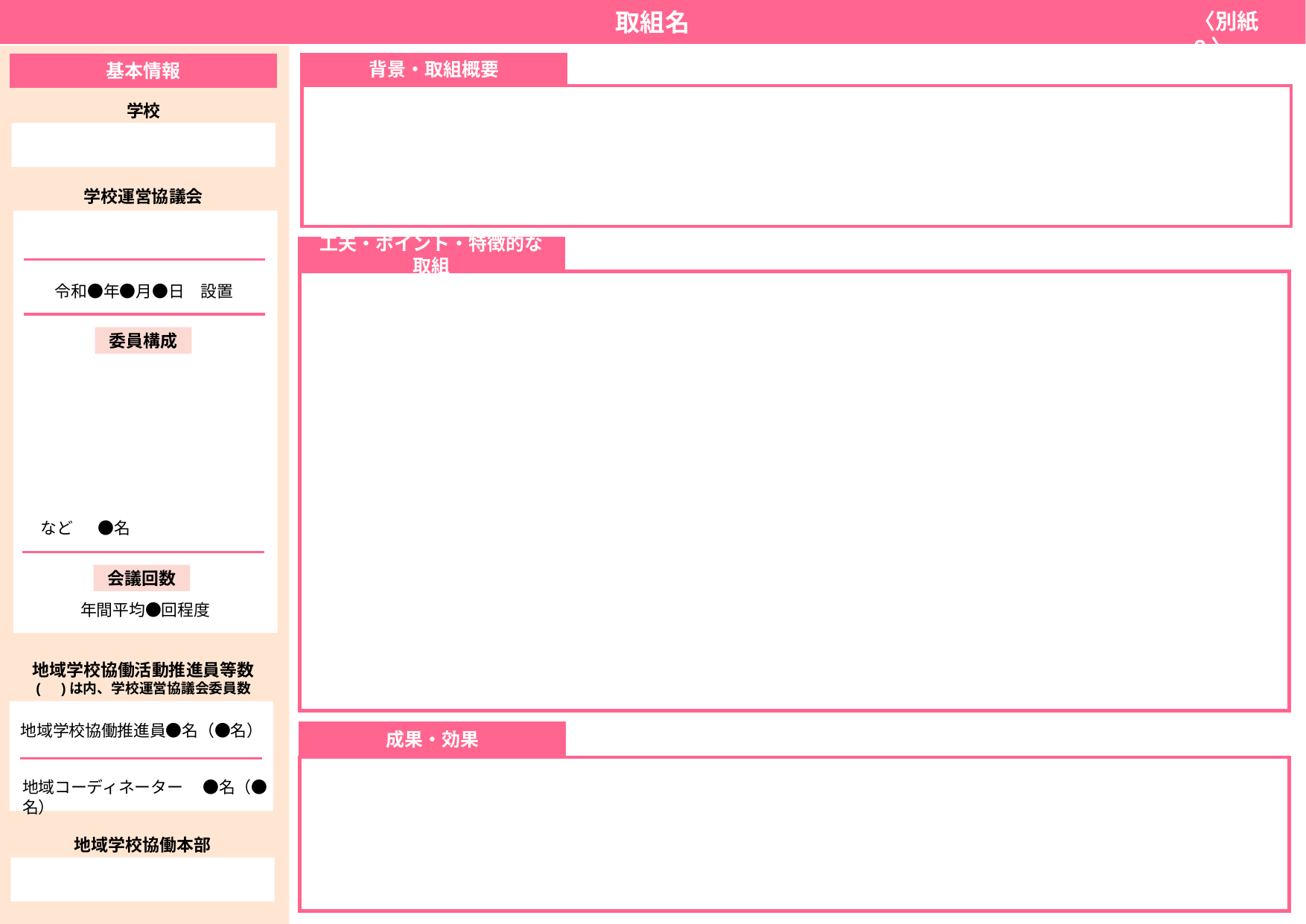

取組名
〈別紙2〉

背景・取組概要

基本情報
学校

学校運営協議会

委員構成

など       ●名
会議回数
年間平均●回程度
令和●年●月●日　設置

工夫・ポイント・特徴的な取組

地域学校協働活動推進員等数
(　)は内、学校運営協議会委員数

地域学校協働推進員●名（●名）
地域コーディネーター　 ●名（●名）
成果・効果

地域学校協働本部